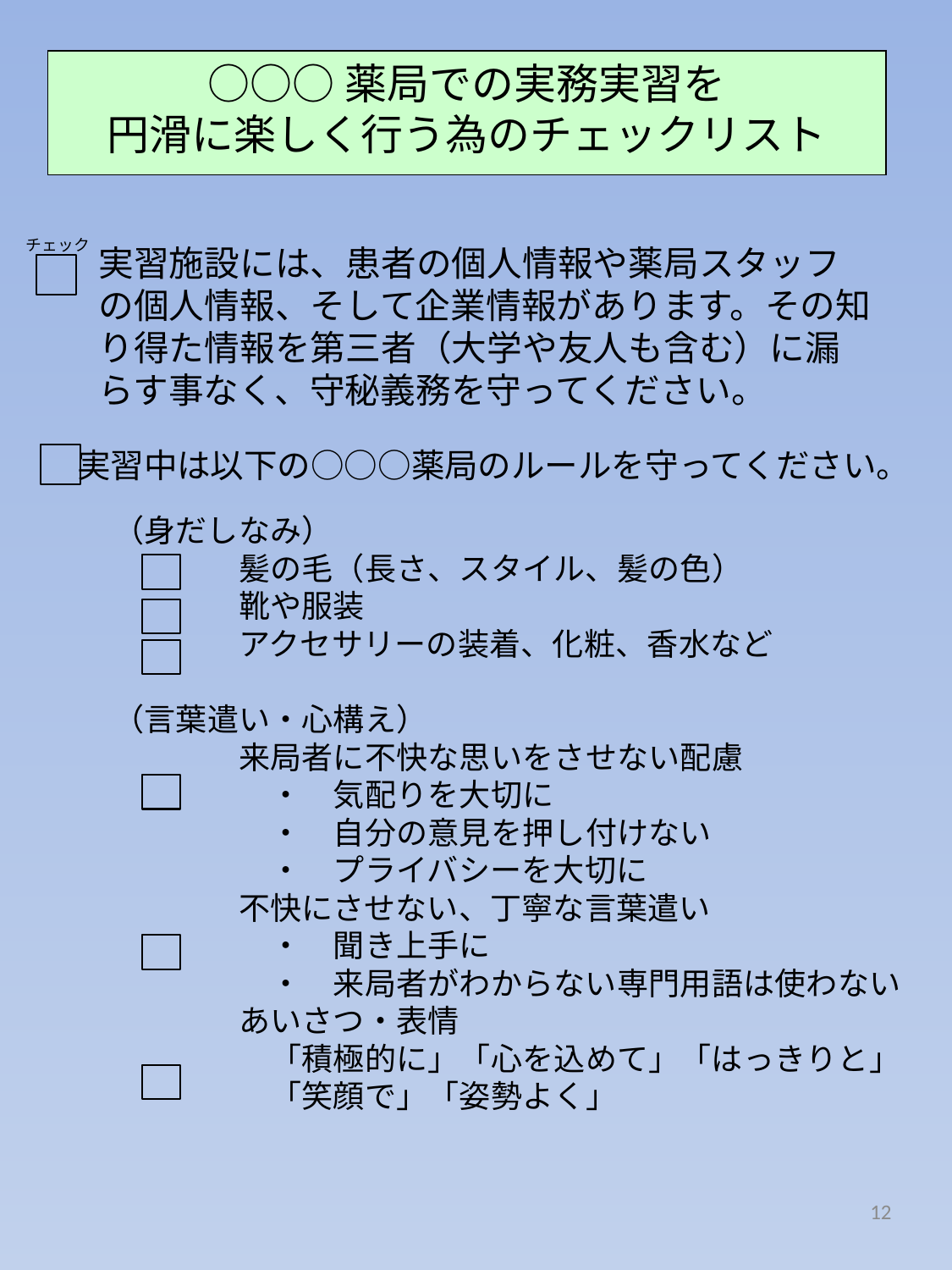

# ○○○薬局での実務実習を 円滑に楽しく行う為のチェックリスト
チェック
実習施設には、患者の個人情報や薬局スタッフの個人情報、そして企業情報があります。その知り得た情報を第三者（大学や友人も含む）に漏らす事なく、守秘義務を守ってください。

実習中は以下の○○○薬局のルールを守ってください。
（身だしなみ）
　　　　髪の毛（長さ、スタイル、髪の色）
　　　　靴や服装
　　　　アクセサリーの装着、化粧、香水など

（言葉遣い・心構え）
　　　　来局者に不快な思いをさせない配慮
　　　　　・　気配りを大切に
　　　　　・　自分の意見を押し付けない
　　　　　・　プライバシーを大切に
　　　　不快にさせない、丁寧な言葉遣い
　　　　　・　聞き上手に
　　　　　・　来局者がわからない専門用語は使わない
　　　　あいさつ・表情
　　　　　「積極的に」「心を込めて」「はっきりと」
　　　　　「笑顔で」「姿勢よく」

12